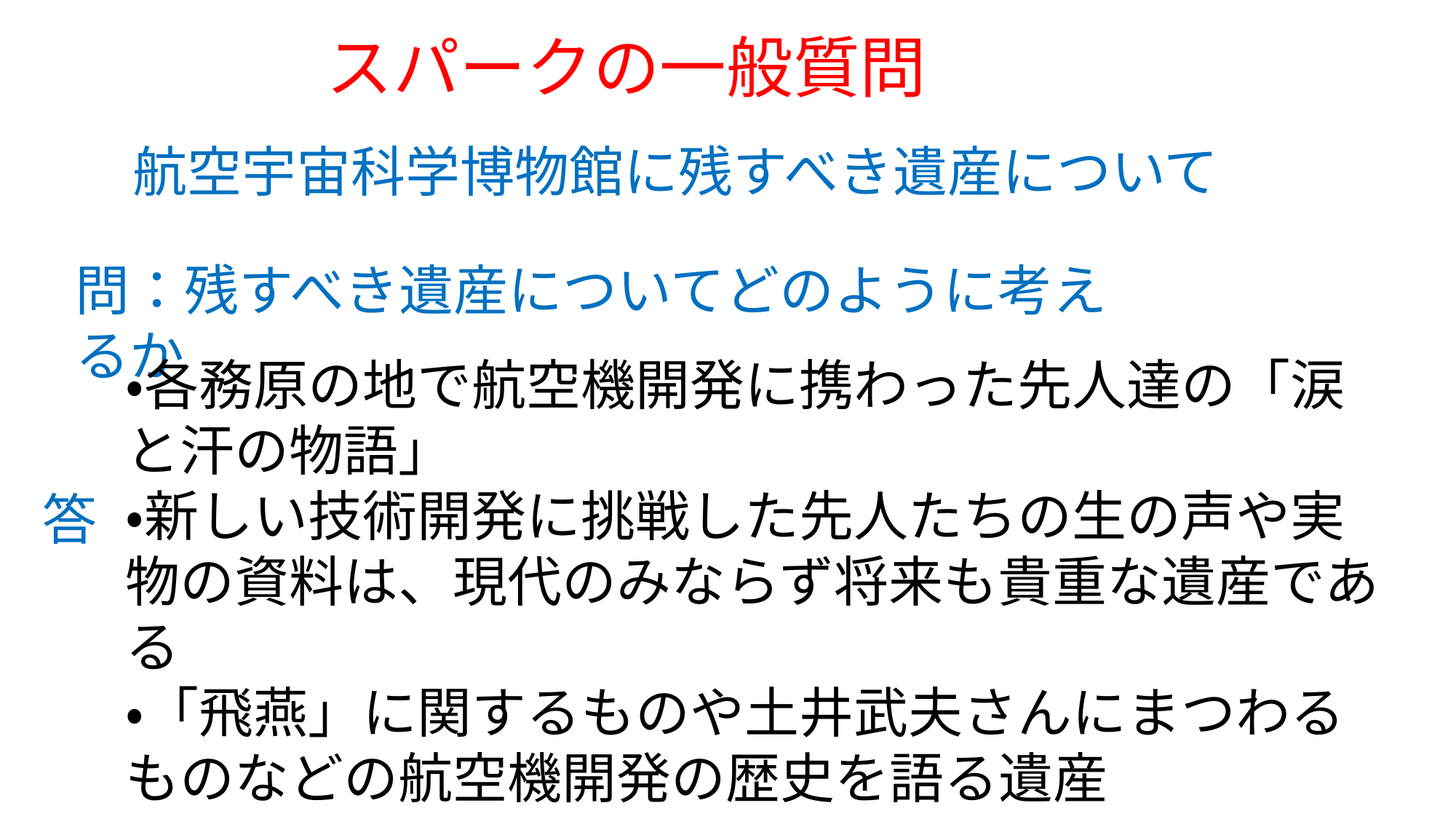

スパークの一般質問
航空宇宙科学博物館に残すべき遺産について
問：残すべき遺産についてどのように考えるか
・各務原の地で航空機開発に携わった先人達の「涙と汗の物語」
・新しい技術開発に挑戦した先人たちの生の声や実物の資料は、現代のみならず将来も貴重な遺産である
・「飛燕」に関するものや土井武夫さんにまつわるものなどの航空機開発の歴史を語る遺産
答